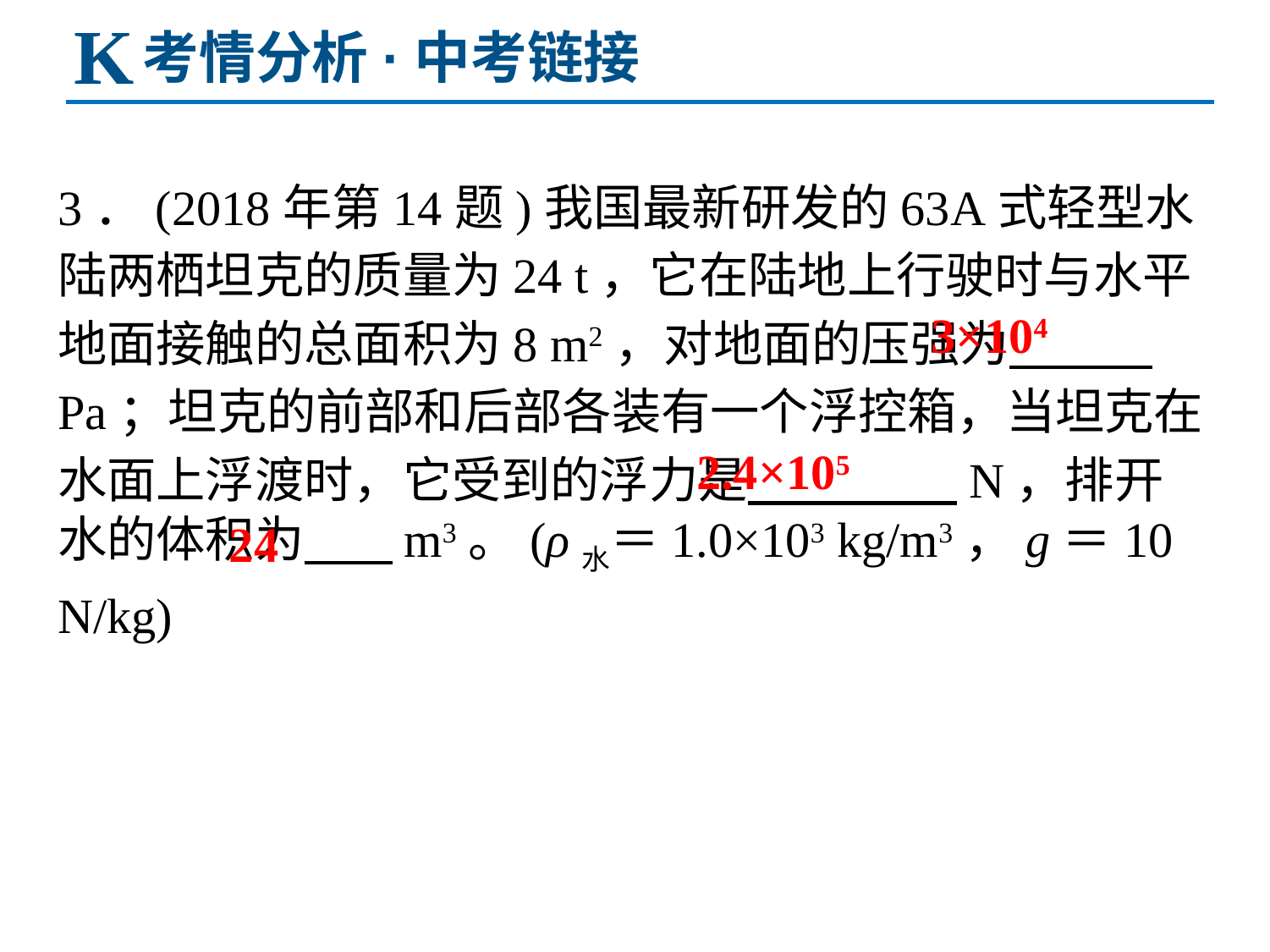

K
考情分析·中考链接
3．(2018年第14题)我国最新研发的63A式轻型水陆两栖坦克的质量为24 t，它在陆地上行驶时与水平地面接触的总面积为8 m2，对地面的压强为              Pa；坦克的前部和后部各装有一个浮控箱，当坦克在水面上浮渡时，它受到的浮力是                   N，排开水的体积为        m3。(ρ水＝1.0×103 kg/m3，g＝10 N/kg)
3×104
2.4×105
24